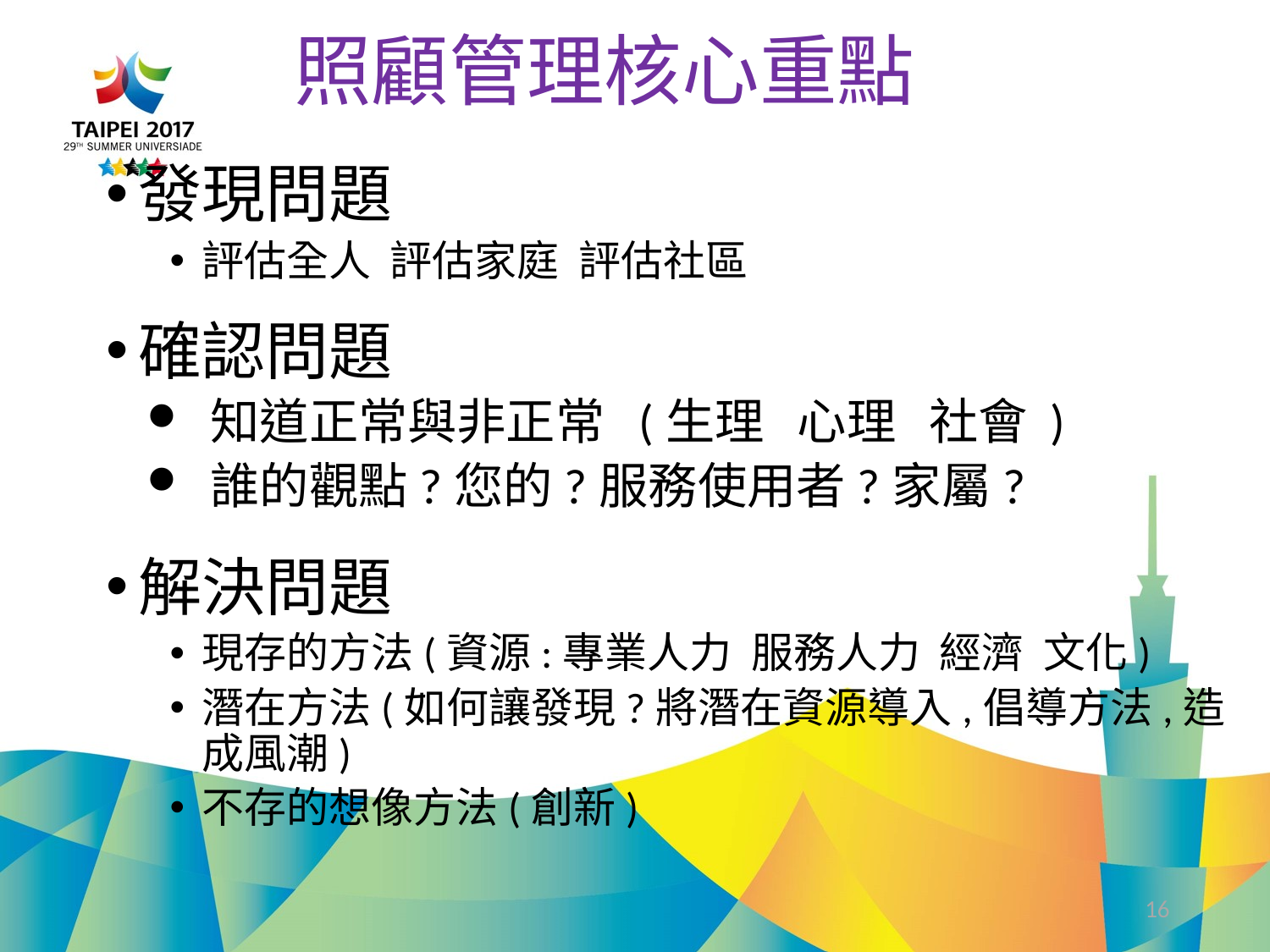

# 照顧管理核心重點
發現問題
評估全人  評估家庭  評估社區
確認問題
知道正常與非正常  (生理   心理   社會 )
誰的觀點?您的?服務使用者?家屬?
解決問題
現存的方法(資源:專業人力  服務人力  經濟  文化)
潛在方法(如何讓發現?將潛在資源導入,倡導方法,造成風潮)
不存的想像方法(創新)
16